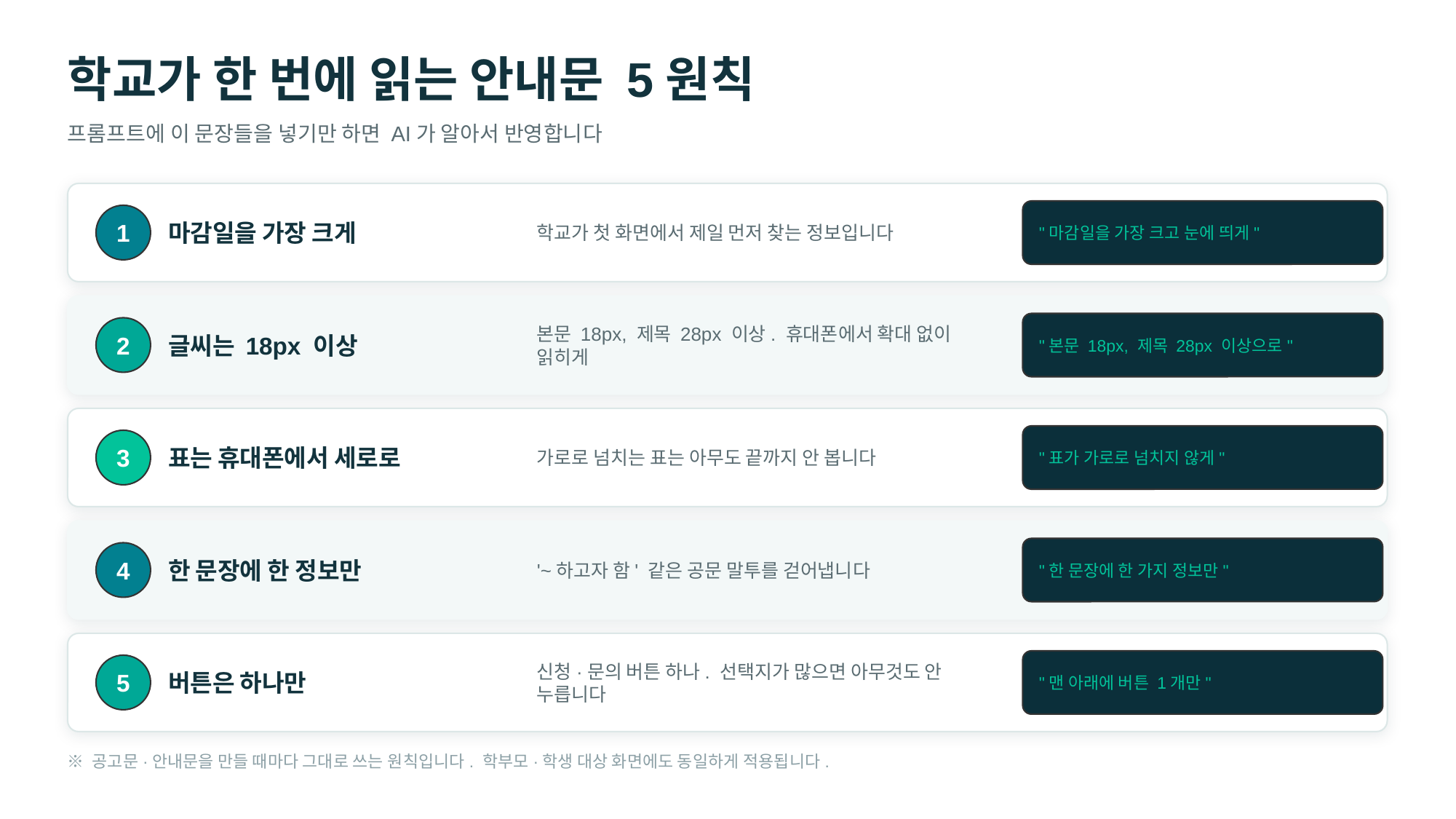

학교가 한 번에 읽는 안내문 5원칙
프롬프트에 이 문장들을 넣기만 하면 AI가 알아서 반영합니다

마감일을 가장 크게
학교가 첫 화면에서 제일 먼저 찾는 정보입니다

"마감일을 가장 크고 눈에 띄게"

1

글씨는 18px 이상
본문 18px, 제목 28px 이상. 휴대폰에서 확대 없이 읽히게

"본문 18px, 제목 28px 이상으로"

2

표는 휴대폰에서 세로로
가로로 넘치는 표는 아무도 끝까지 안 봅니다

"표가 가로로 넘치지 않게"

3

한 문장에 한 정보만
'~하고자 함' 같은 공문 말투를 걷어냅니다

"한 문장에 한 가지 정보만"

4

버튼은 하나만
신청·문의 버튼 하나. 선택지가 많으면 아무것도 안 누릅니다

"맨 아래에 버튼 1개만"

5
※ 공고문·안내문을 만들 때마다 그대로 쓰는 원칙입니다. 학부모·학생 대상 화면에도 동일하게 적용됩니다.